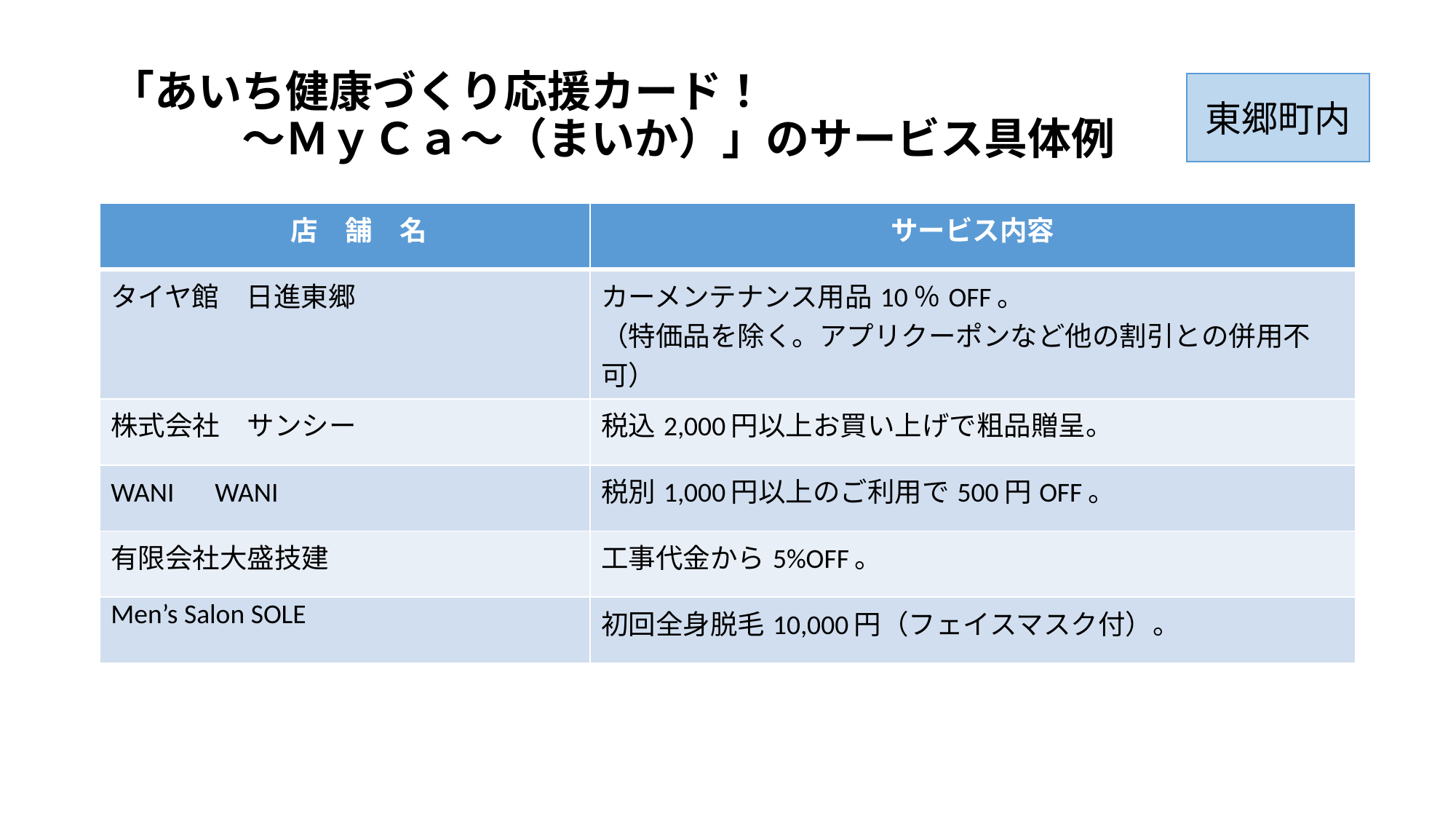

# 「あいち健康づくり応援カード！ 　　　～ＭｙＣａ～（まいか）」のサービス具体例
東郷町内
| 店　舗　名 | サービス内容 |
| --- | --- |
| タイヤ館　日進東郷 | カーメンテナンス用品10％OFF。 （特価品を除く。アプリクーポンなど他の割引との併用不可） |
| 株式会社　サンシー | 税込2,000円以上お買い上げで粗品贈呈。 |
| WANI　WANI | 税別1,000円以上のご利用で500円OFF。 |
| 有限会社大盛技建 | 工事代金から5%OFF。 |
| Men’s Salon SOLE | 初回全身脱毛10,000円（フェイスマスク付）。 |